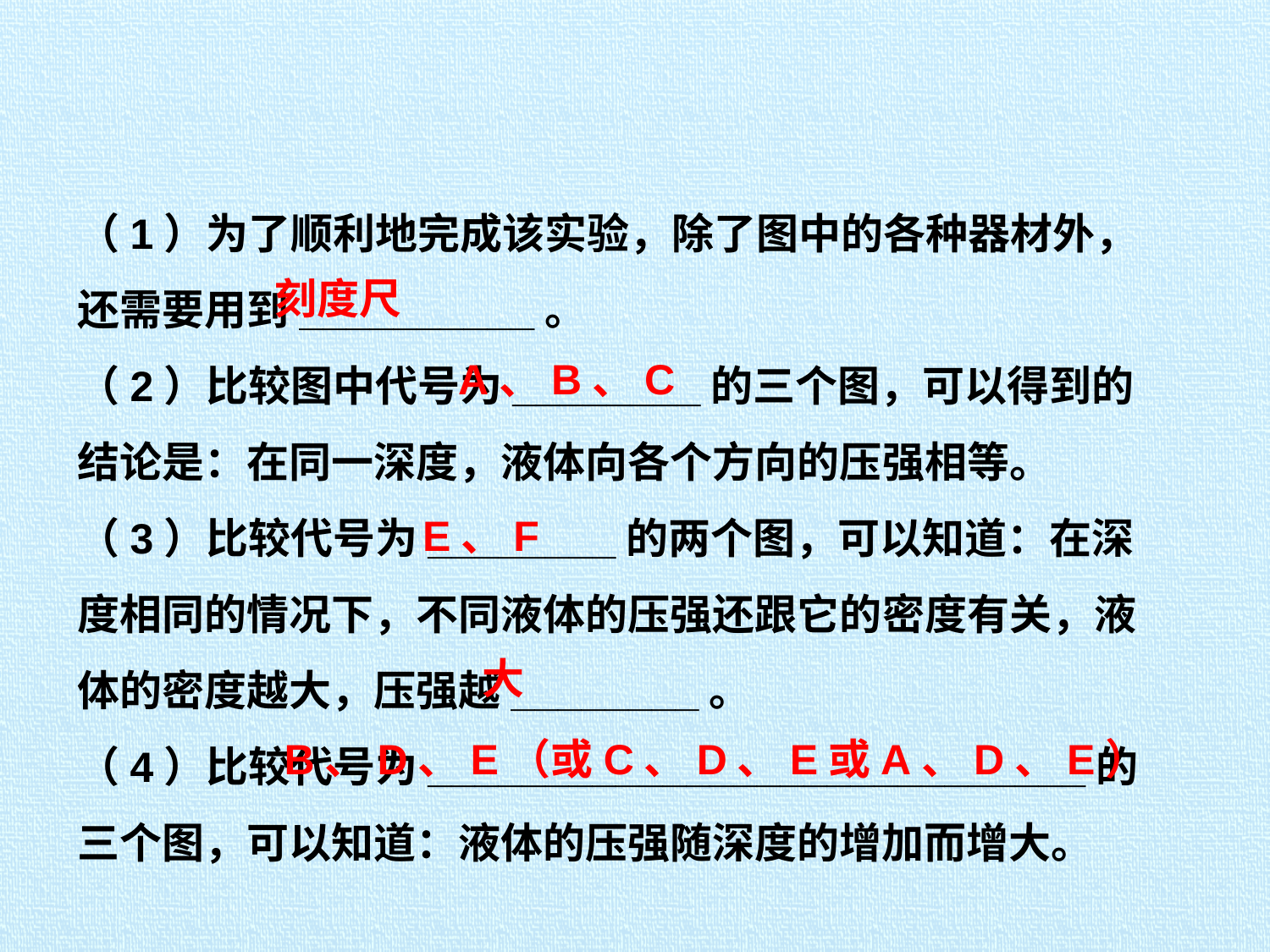

（1）为了顺利地完成该实验，除了图中的各种器材外，还需要用到__________。
（2）比较图中代号为________的三个图，可以得到的结论是：在同一深度，液体向各个方向的压强相等。
（3）比较代号为________的两个图，可以知道：在深度相同的情况下，不同液体的压强还跟它的密度有关，液体的密度越大，压强越________。
（4）比较代号为____________________________的三个图，可以知道：液体的压强随深度的增加而增大。
刻度尺
A、B、C
E、F
大
B、D、E（或C、D、E或A、D、E）